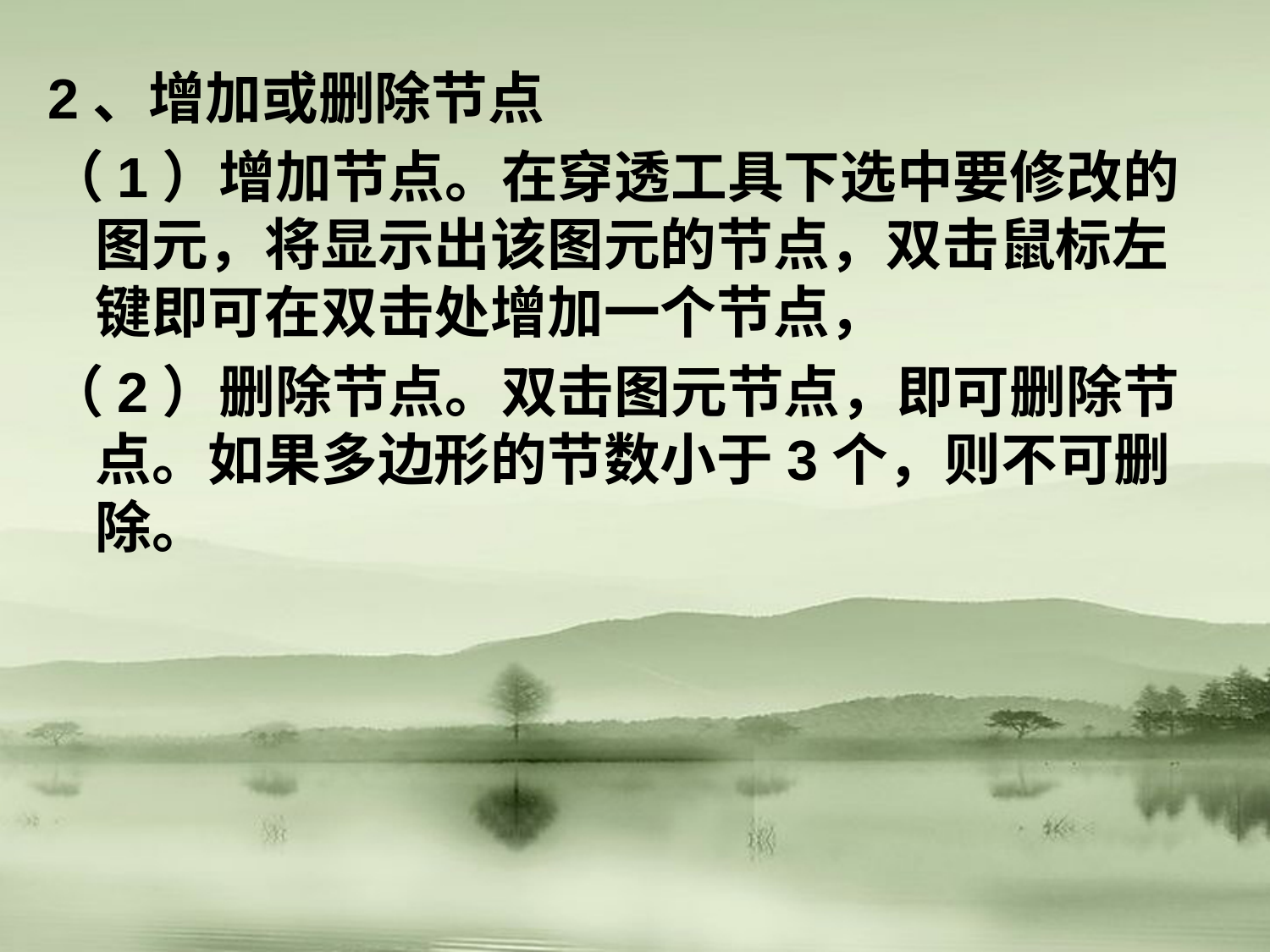

2、增加或删除节点
（1）增加节点。在穿透工具下选中要修改的图元，将显示出该图元的节点，双击鼠标左键即可在双击处增加一个节点，
（2）删除节点。双击图元节点，即可删除节点。如果多边形的节数小于3个，则不可删除。